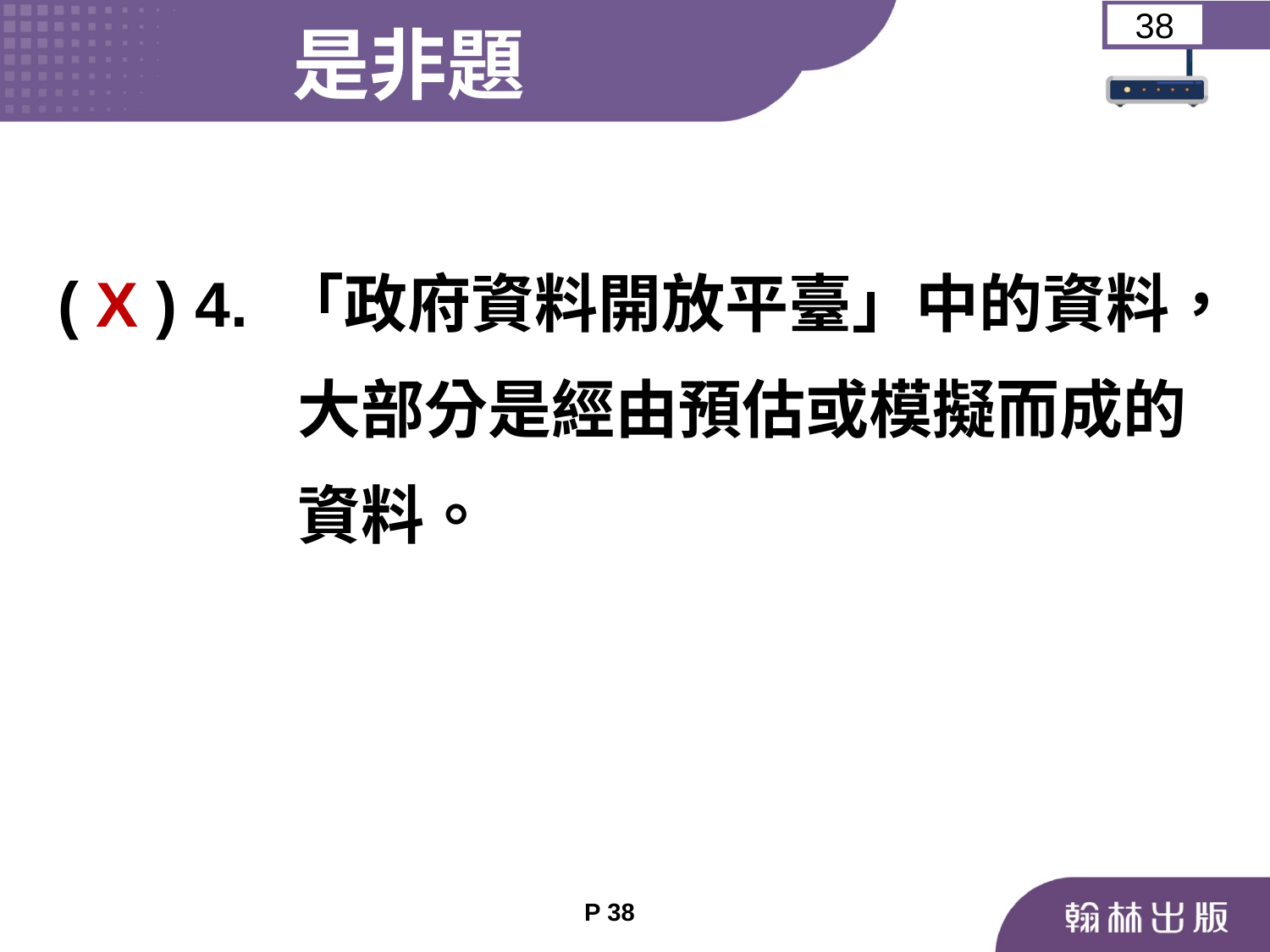

是非題

38
	   ( X ) 4. 「政府資料開放平臺」中的資料，
                     大部分是經由預估或模擬而成的
                     資料。

P 38